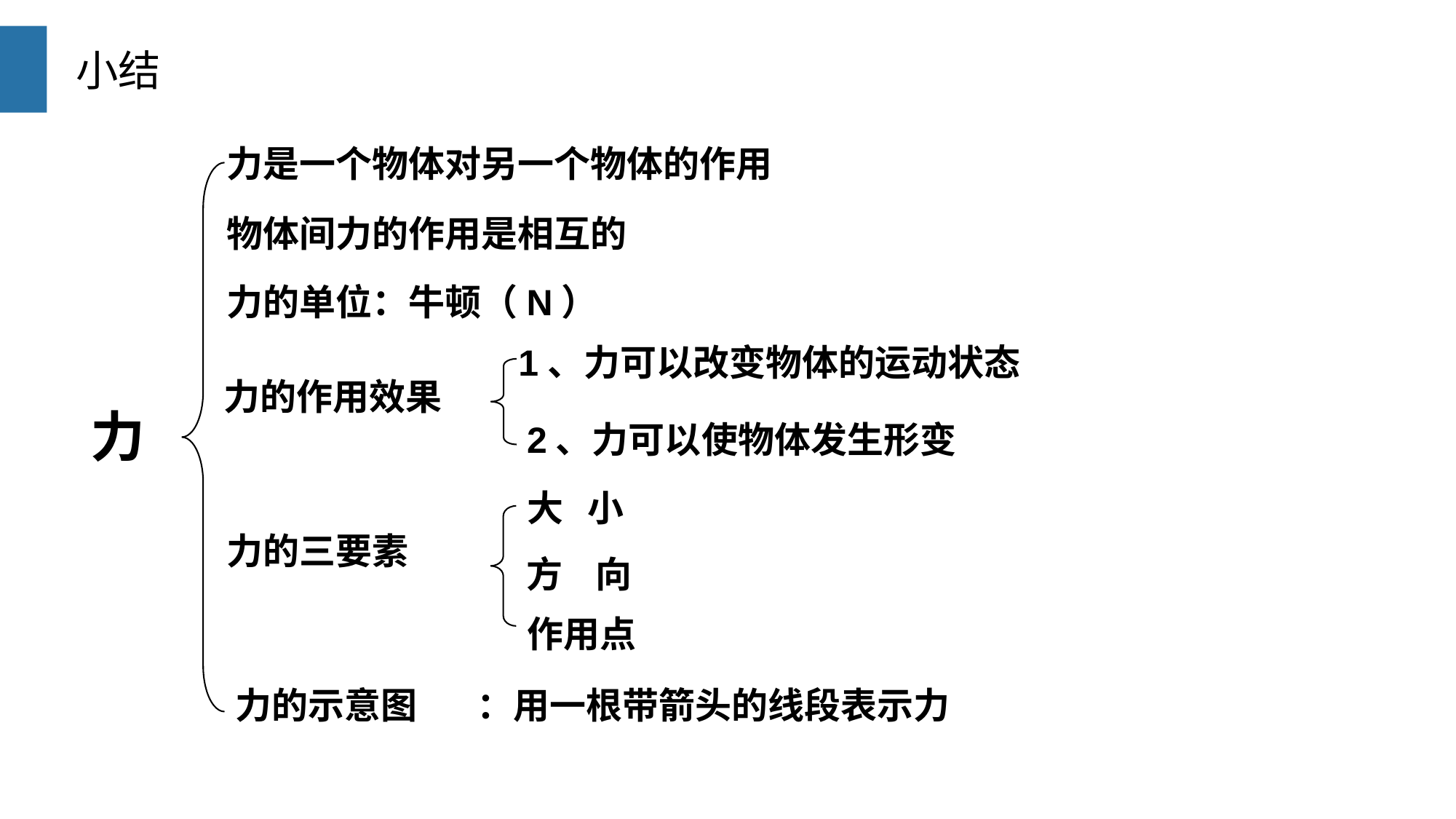

小结
力是一个物体对另一个物体的作用

物体间力的作用是相互的
力的单位：牛顿（N）
1、力可以改变物体的运动状态

力的作用效果
力
2、力可以使物体发生形变
大   小

力的三要素
方    向
作用点
力的示意图
：用一根带箭头的线段表示力